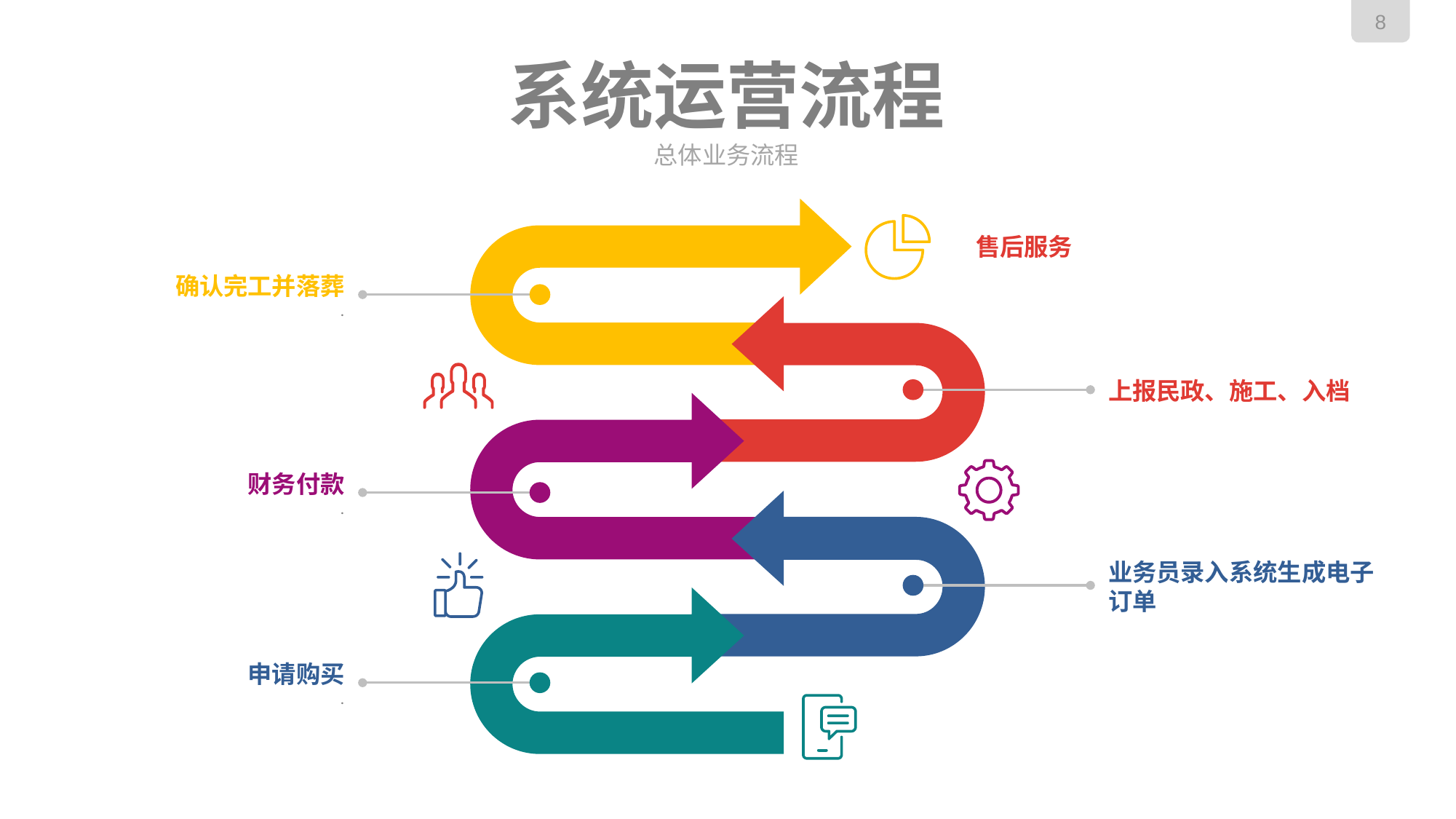

# 系统运营流程
总体业务流程

售后服务
确认完工并落葬
.

上报民政、施工、入档

财务付款
.

业务员录入系统生成电子订单

申请购买
.